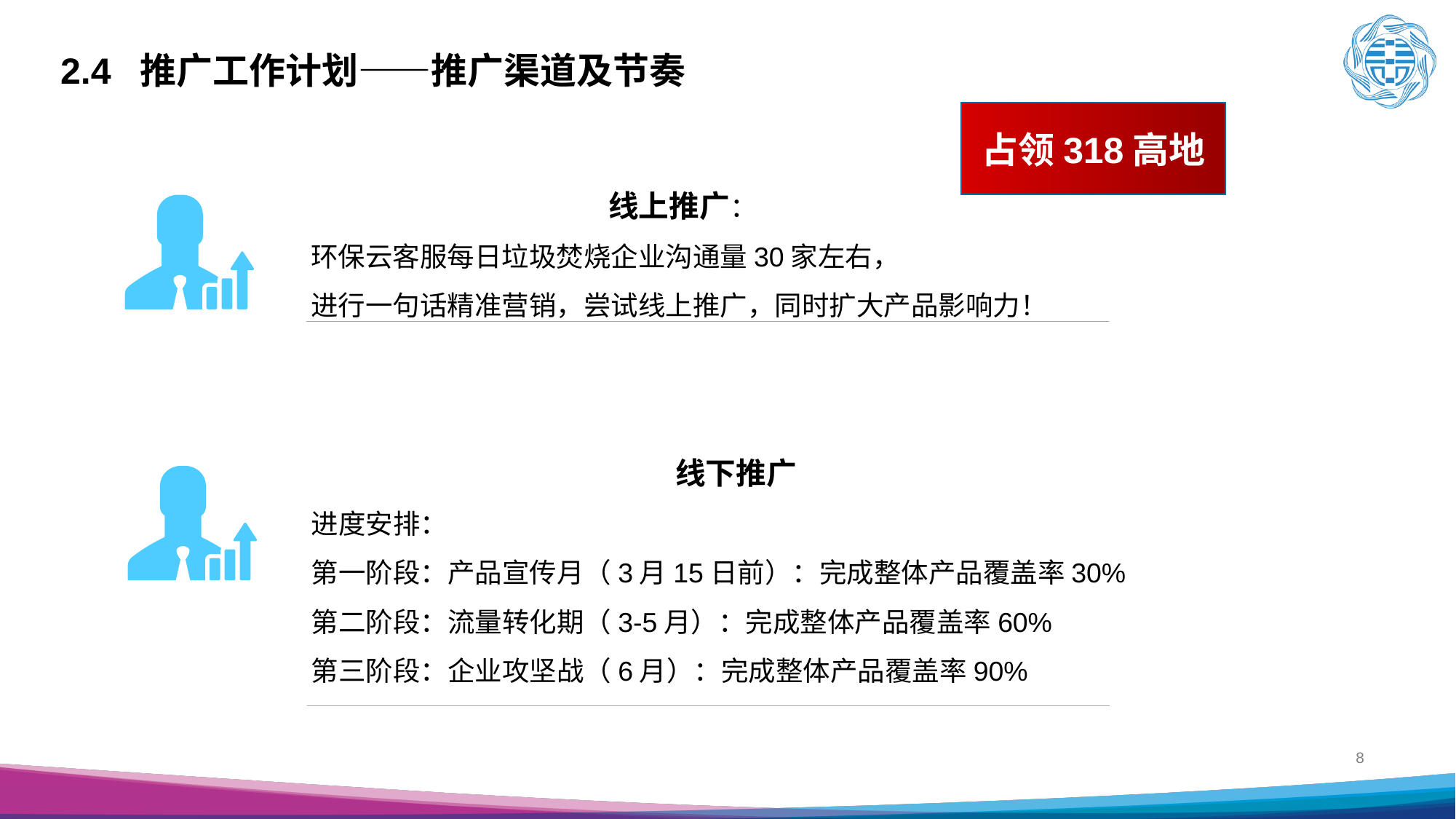

2.4  推广工作计划——推广渠道及节奏
占领318高地
线上推广：
环保云客服每日垃圾焚烧企业沟通量30家左右，
进行一句话精准营销，尝试线上推广，同时扩大产品影响力！

线下推广
进度安排：
第一阶段：产品宣传月（3月15日前）：完成整体产品覆盖率30%
第二阶段：流量转化期（3-5月）：完成整体产品覆盖率60%
第三阶段：企业攻坚战（6月）：完成整体产品覆盖率90%

8